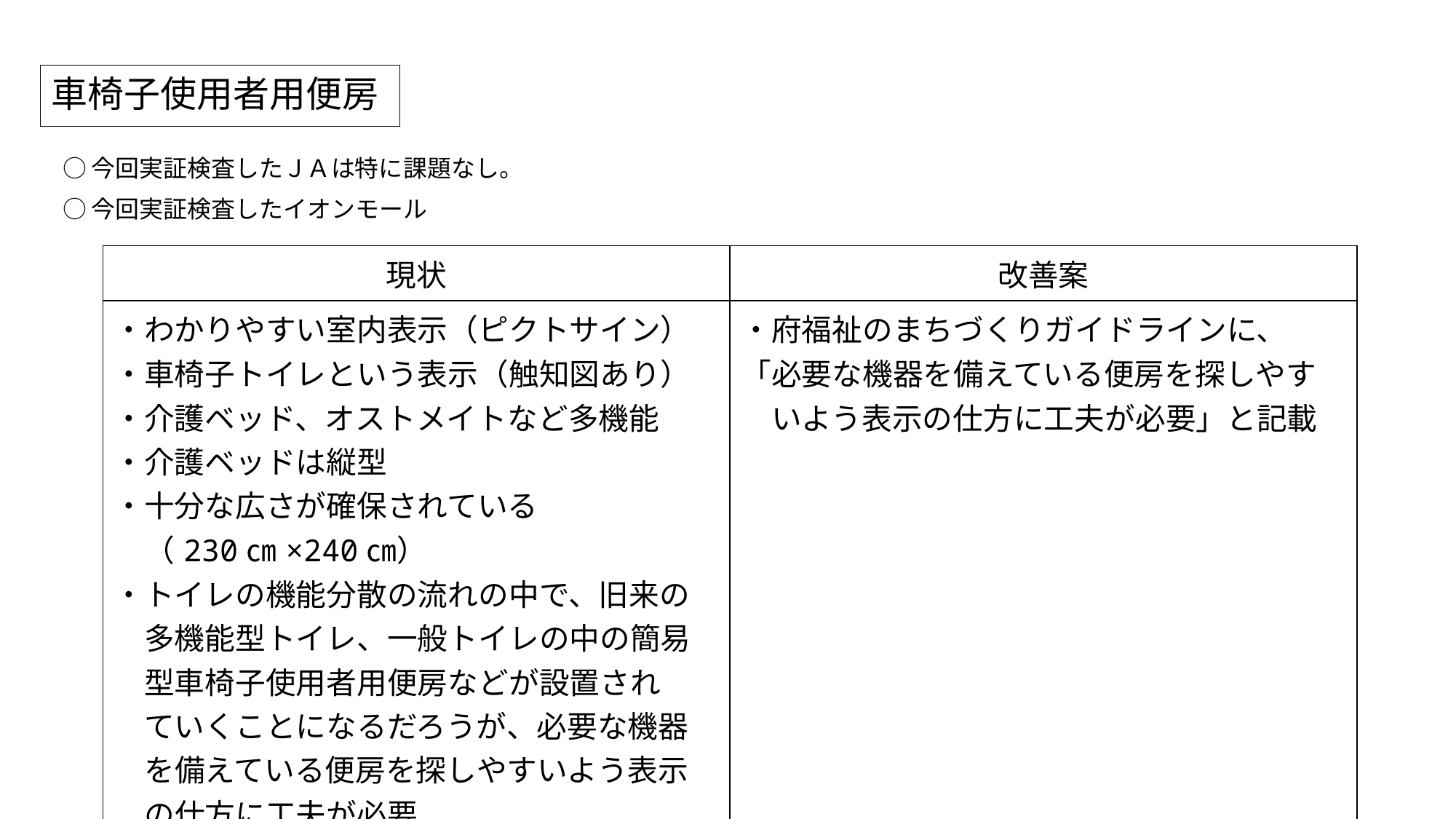

車椅子使用者用便房
○今回実証検査したＪＡは特に課題なし。
○今回実証検査したイオンモール
| 現状 | 改善案 |
| --- | --- |
| ・わかりやすい室内表示（ピクトサイン） ・車椅子トイレという表示（触知図あり） ・介護ベッド、オストメイトなど多機能 ・介護ベッドは縦型 ・十分な広さが確保されている 　（230㎝×240㎝） ・トイレの機能分散の流れの中で、旧来の 　多機能型トイレ、一般トイレの中の簡易 　型車椅子使用者用便房などが設置され 　ていくことになるだろうが、必要な機器 　を備えている便房を探しやすいよう表示 　の仕方に工夫が必要 | ・府福祉のまちづくりガイドラインに、 「必要な機器を備えている便房を探しやす 　いよう表示の仕方に工夫が必要」と記載 |